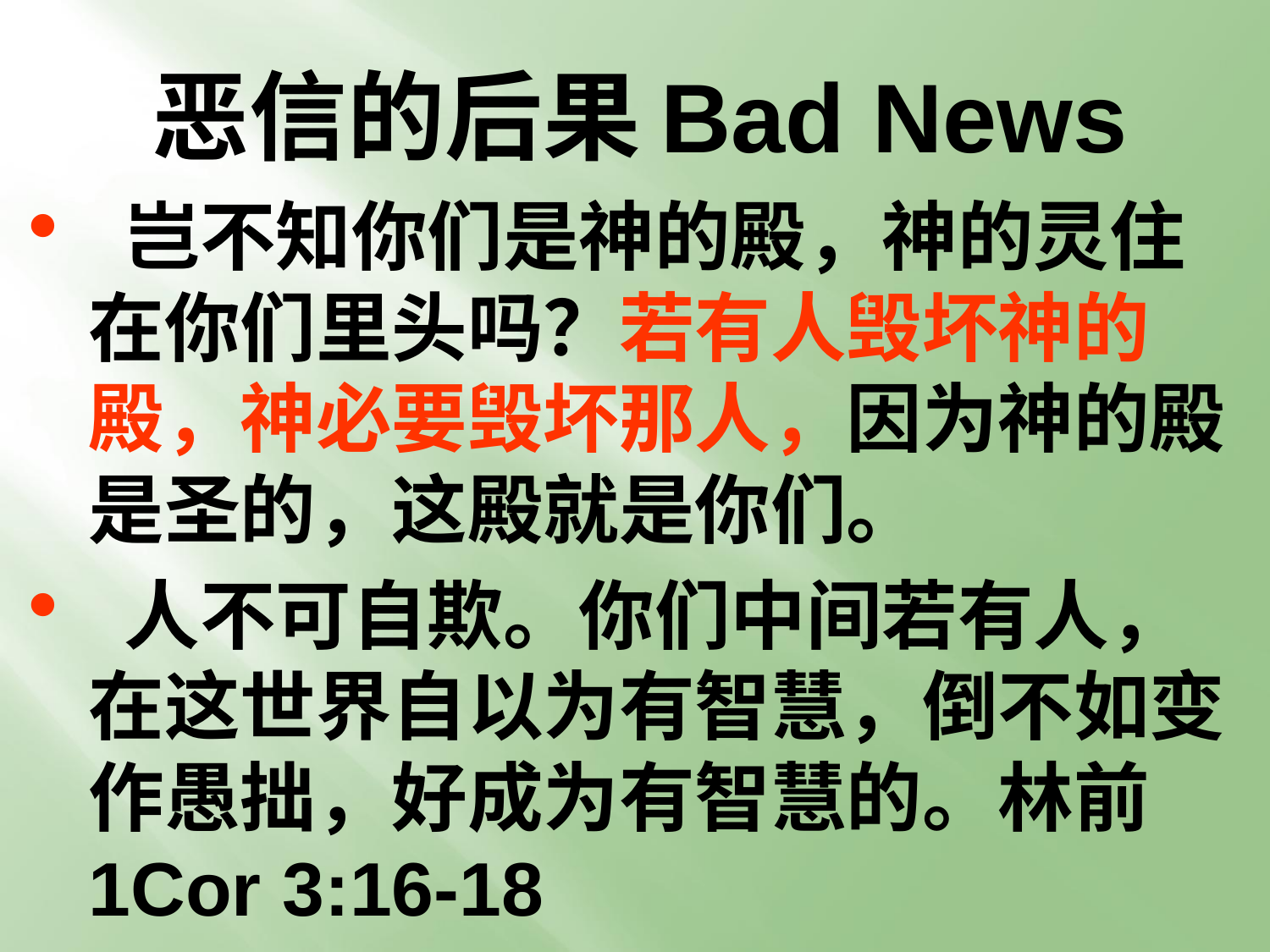

# 恶信的后果Bad News
 岂不知你们是神的殿，神的灵住在你们里头吗？若有人毁坏神的殿，神必要毁坏那人，因为神的殿是圣的，这殿就是你们。
 人不可自欺。你们中间若有人，在这世界自以为有智慧，倒不如变作愚拙，好成为有智慧的。林前 1Cor 3:16-18